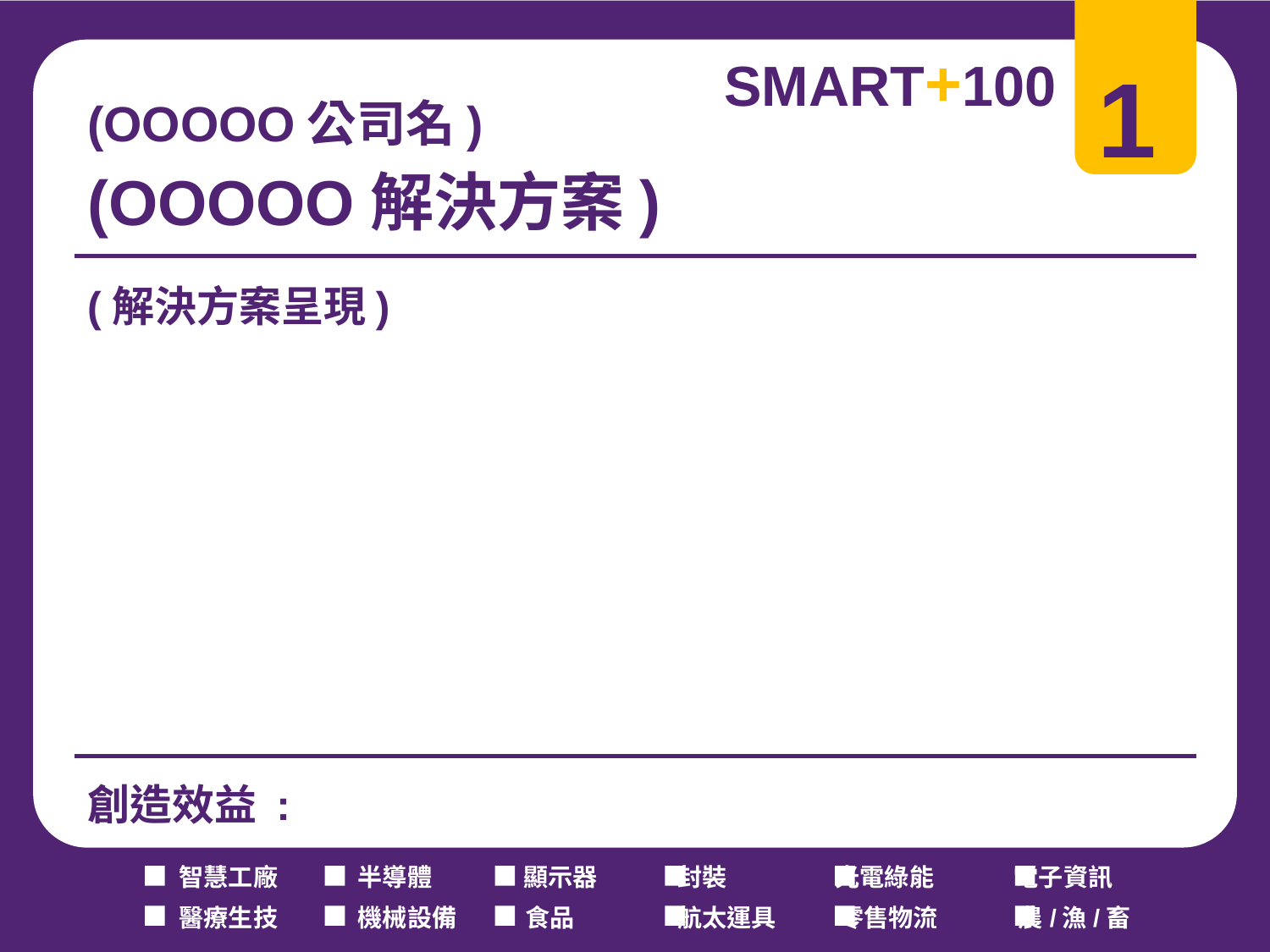

SMART+100

1
(OOOOO公司名)
(OOOOO解決方案)
(解決方案呈現)
創造效益 :
        智慧工廠              半導體                顯示器              封裝                   光電綠能              電子資訊
        醫療生技              機械設備            食品                  航太運具           零售物流              農/漁/畜